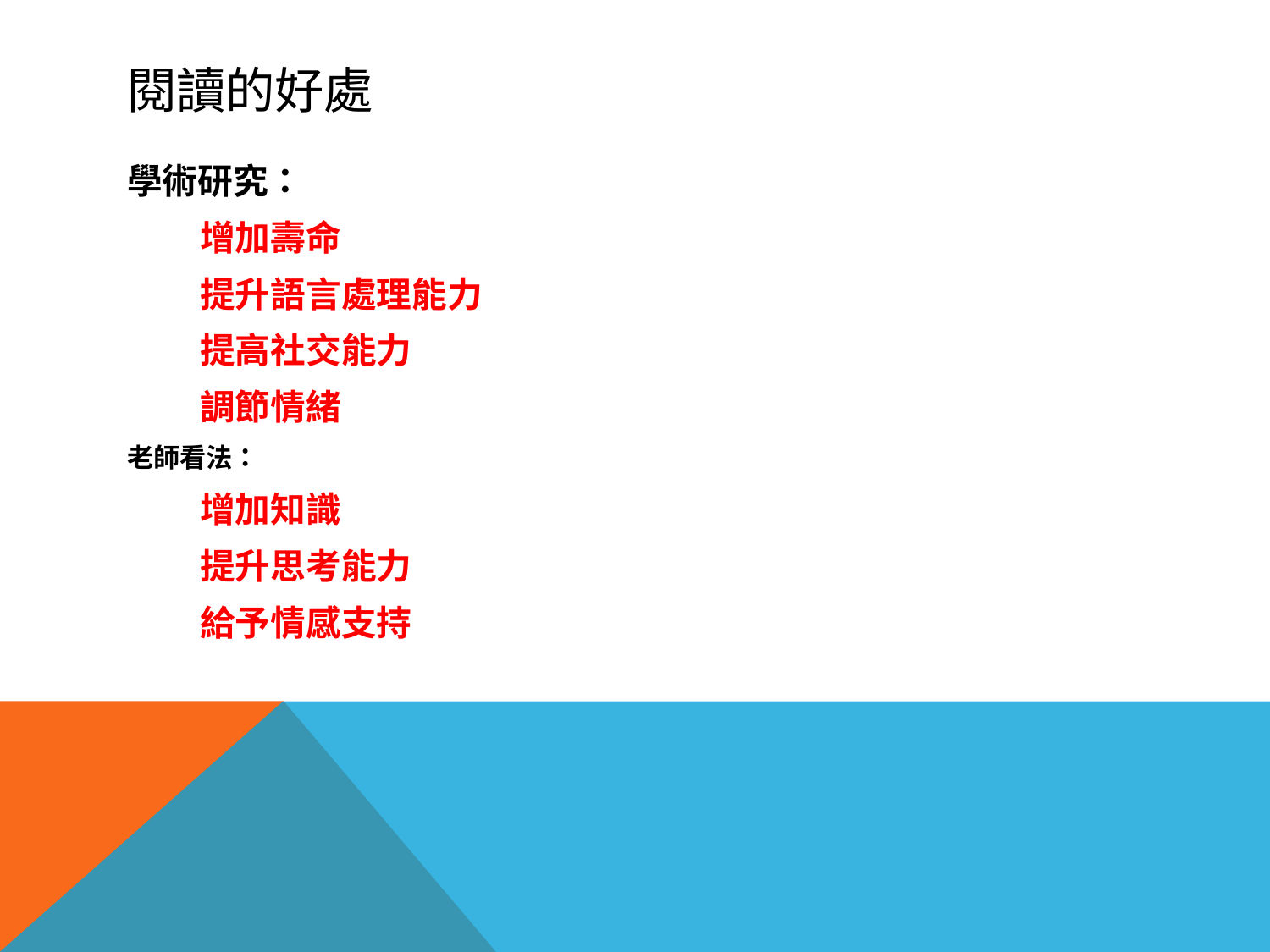

# 閱讀的好處
學術研究：
        增加壽命
        提升語言處理能力
        提高社交能力
        調節情緒
老師看法：
        增加知識
        提升思考能力
        給予情感支持